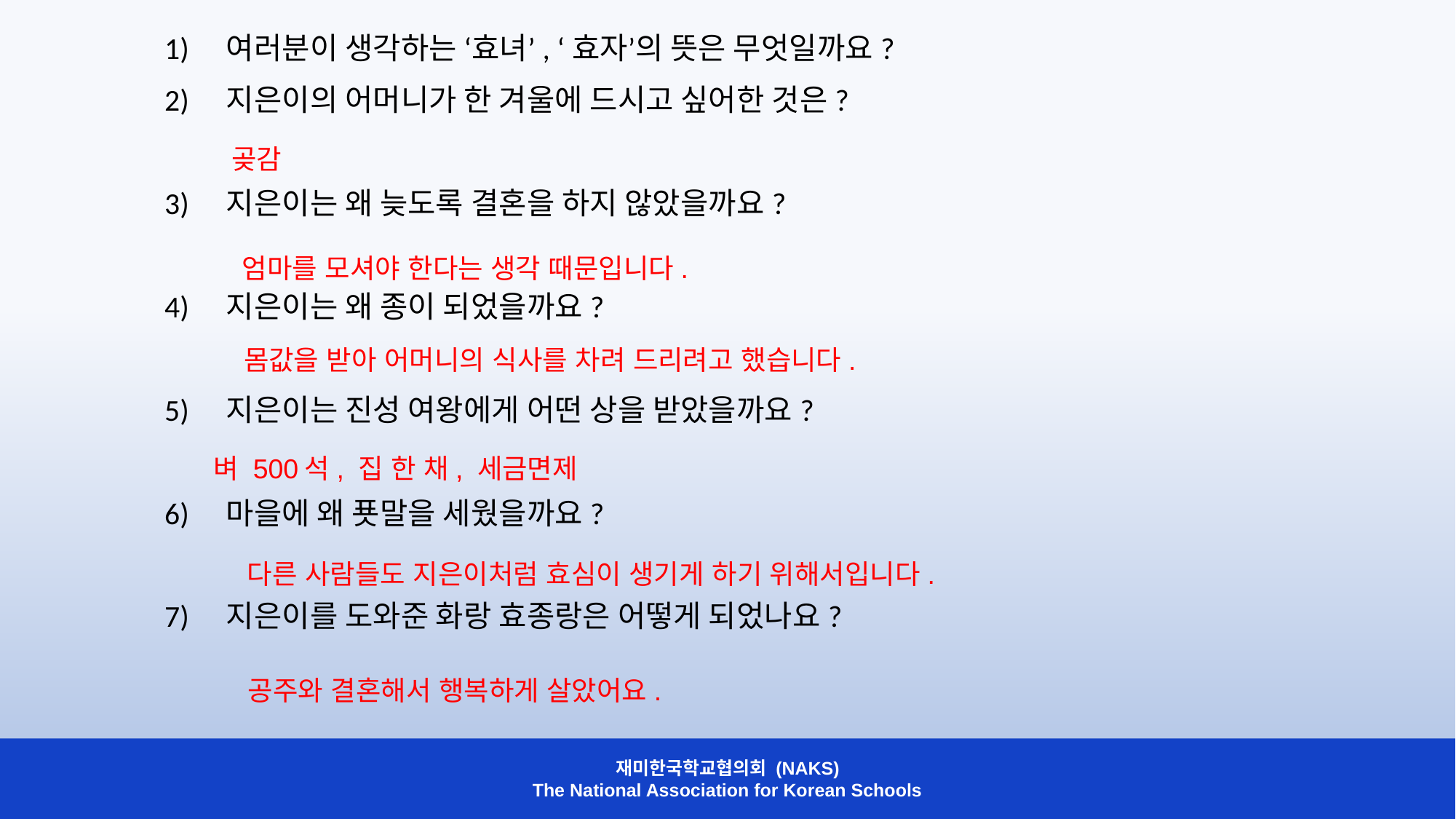

여러분이 생각하는 ‘효녀’, ‘효자’의 뜻은 무엇일까요?
지은이의 어머니가 한 겨울에 드시고 싶어한 것은?

지은이는 왜 늦도록 결혼을 하지 않았을까요?

지은이는 왜 종이 되었을까요?

지은이는 진성 여왕에게 어떤 상을 받았을까요?

마을에 왜 푯말을 세웠을까요?

지은이를 도와준 화랑 효종랑은 어떻게 되었나요?

곶감
엄마를 모셔야 한다는 생각 때문입니다.

몸값을 받아 어머니의 식사를 차려 드리려고 했습니다.
벼 500석, 집 한 채, 세금면제
다른 사람들도 지은이처럼 효심이 생기게 하기 위해서입니다.
공주와 결혼해서 행복하게 살았어요.
재미한국학교협의회 (NAKS)
The National Association for Korean Schools